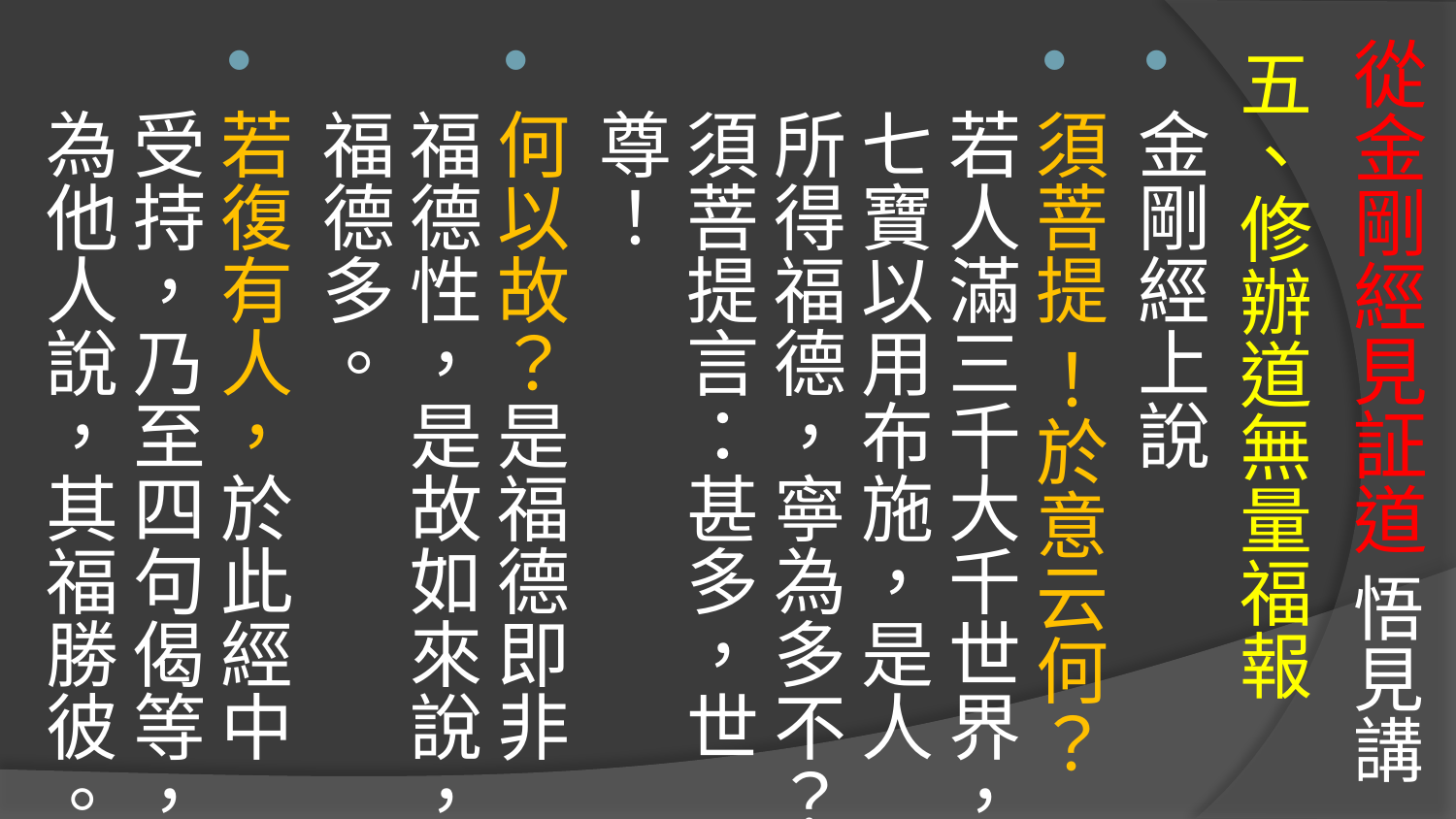

五、修辦道無量福報
金剛經上說
須菩提 ！於意云何？若人滿三千大千世界，七寶以用布施，是人所得福德，寧為多不？須菩提言：甚多，世尊！
何以故？是福德即非福德性，是故如來說，福德多。
若復有人，於此經中受持，乃至四句偈等，為他人說，其福勝彼。
# 從金剛經見証道 悟見講